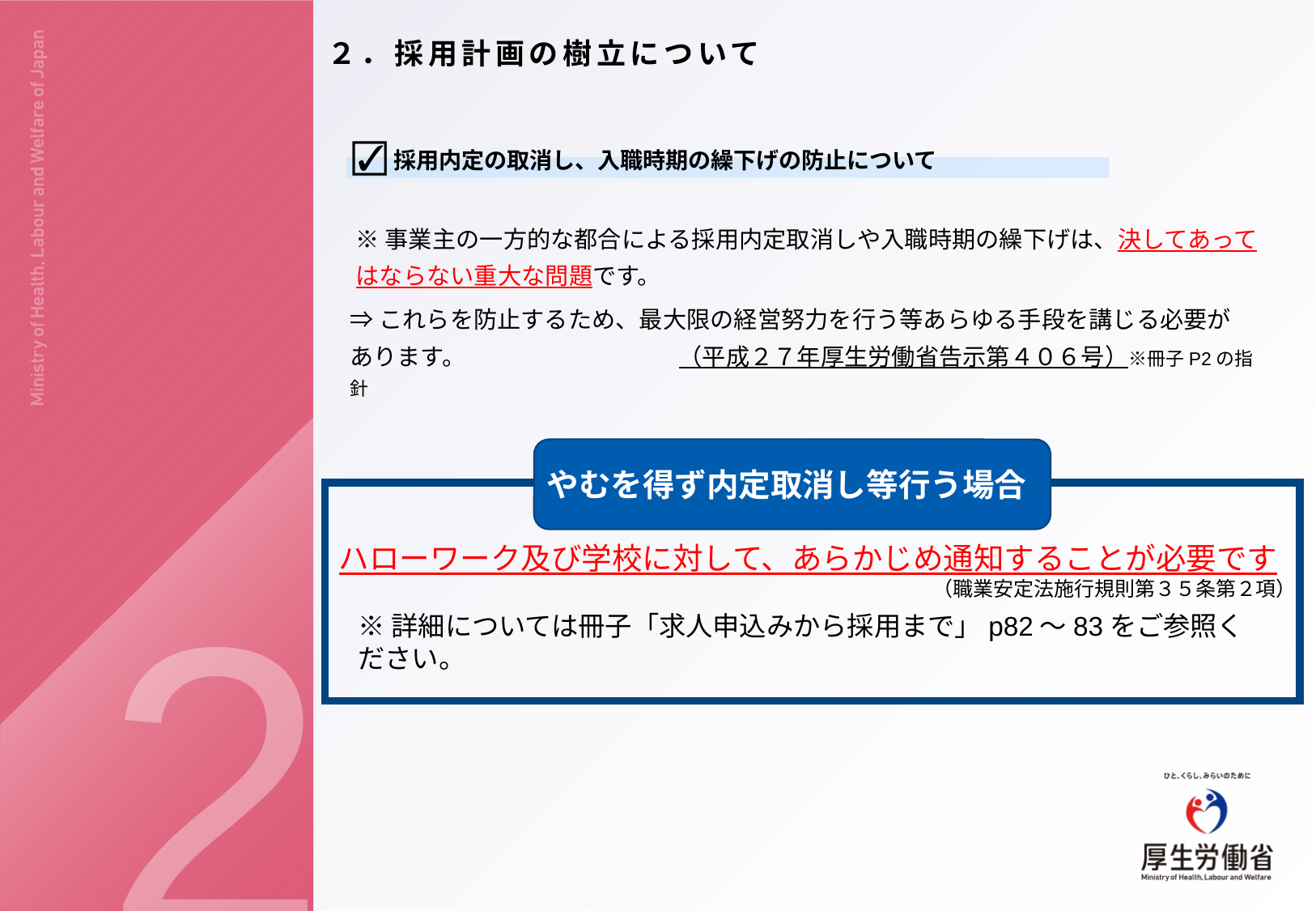

２．採用計画の樹立について
☑採用内定の取消し、入職時期の繰下げの防止について
※事業主の一方的な都合による採用内定取消しや入職時期の繰下げは、決してあってはならない重大な問題です。
⇒これらを防止するため、最大限の経営努力を行う等あらゆる手段を講じる必要があります。　　　　　　　　　（平成２７年厚生労働省告示第４０６号）※冊子P2の指針

やむを得ず内定取消し等行う場合

2
ハローワーク及び学校に対して、あらかじめ通知することが必要です
（職業安定法施行規則第３５条第２項）
※詳細については冊子「求人申込みから採用まで」p82～83をご参照ください。